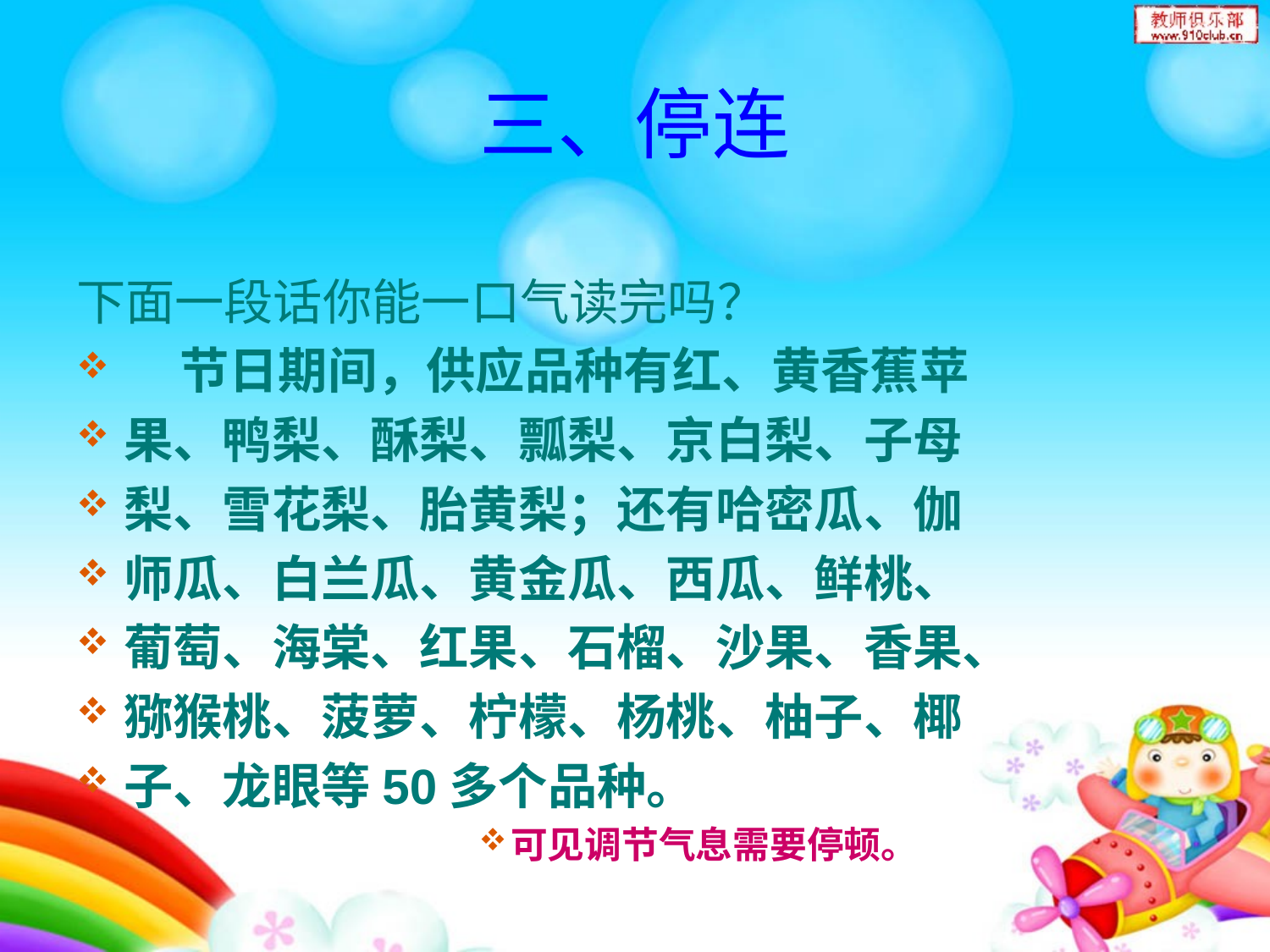

# 三、停连
下面一段话你能一口气读完吗？
    节日期间，供应品种有红、黄香蕉苹
果、鸭梨、酥梨、瓢梨、京白梨、子母
梨、雪花梨、胎黄梨；还有哈密瓜、伽
师瓜、白兰瓜、黄金瓜、西瓜、鲜桃、
葡萄、海棠、红果、石榴、沙果、香果、
猕猴桃、菠萝、柠檬、杨桃、柚子、椰
子、龙眼等50多个品种。
可见调节气息需要停顿。